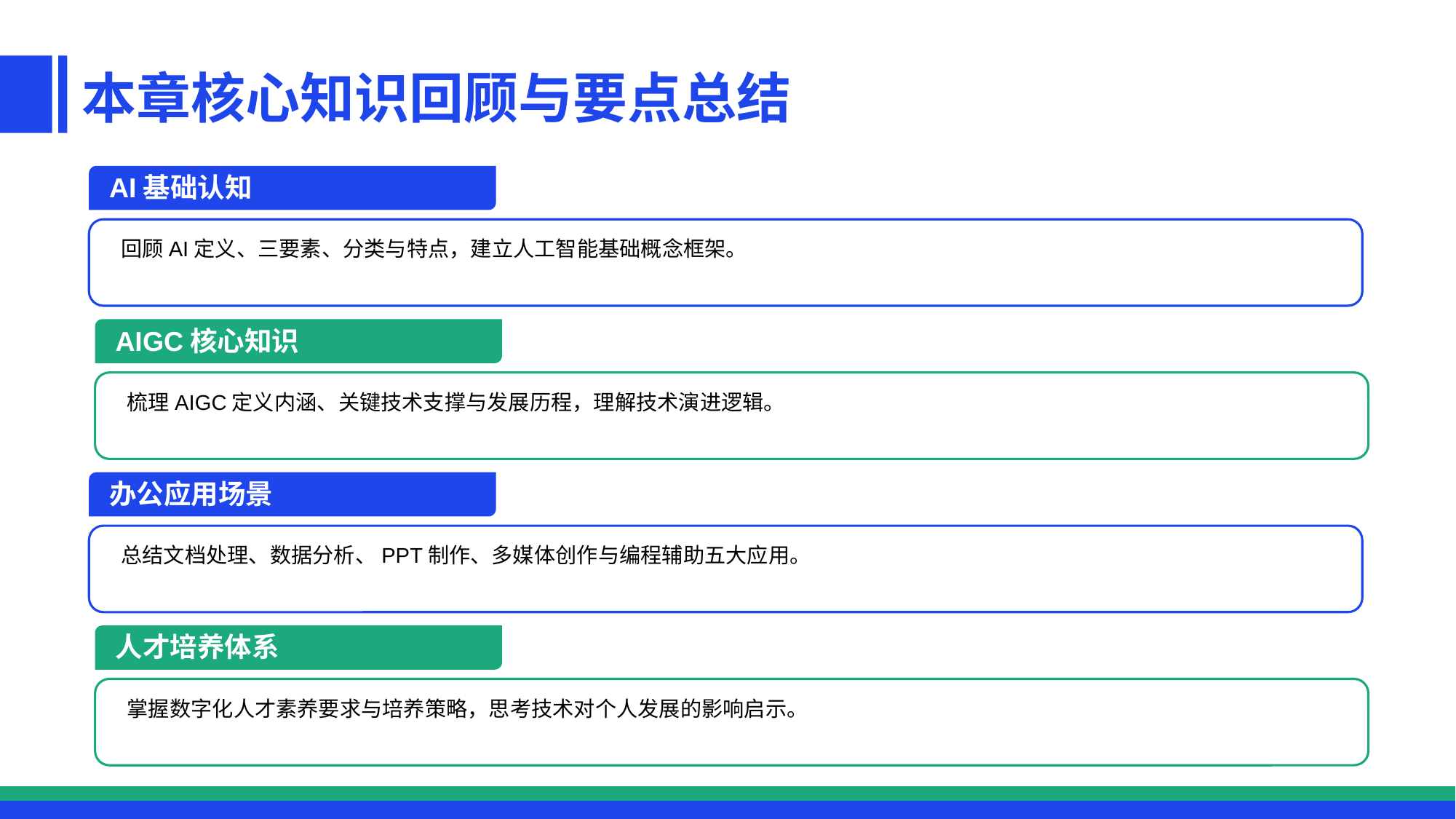

本章核心知识回顾与要点总结
AI基础认知

回顾AI定义、三要素、分类与特点，建立人工智能基础概念框架。
AIGC核心知识

梳理AIGC定义内涵、关键技术支撑与发展历程，理解技术演进逻辑。
办公应用场景

总结文档处理、数据分析、PPT制作、多媒体创作与编程辅助五大应用。
人才培养体系

掌握数字化人才素养要求与培养策略，思考技术对个人发展的影响启示。